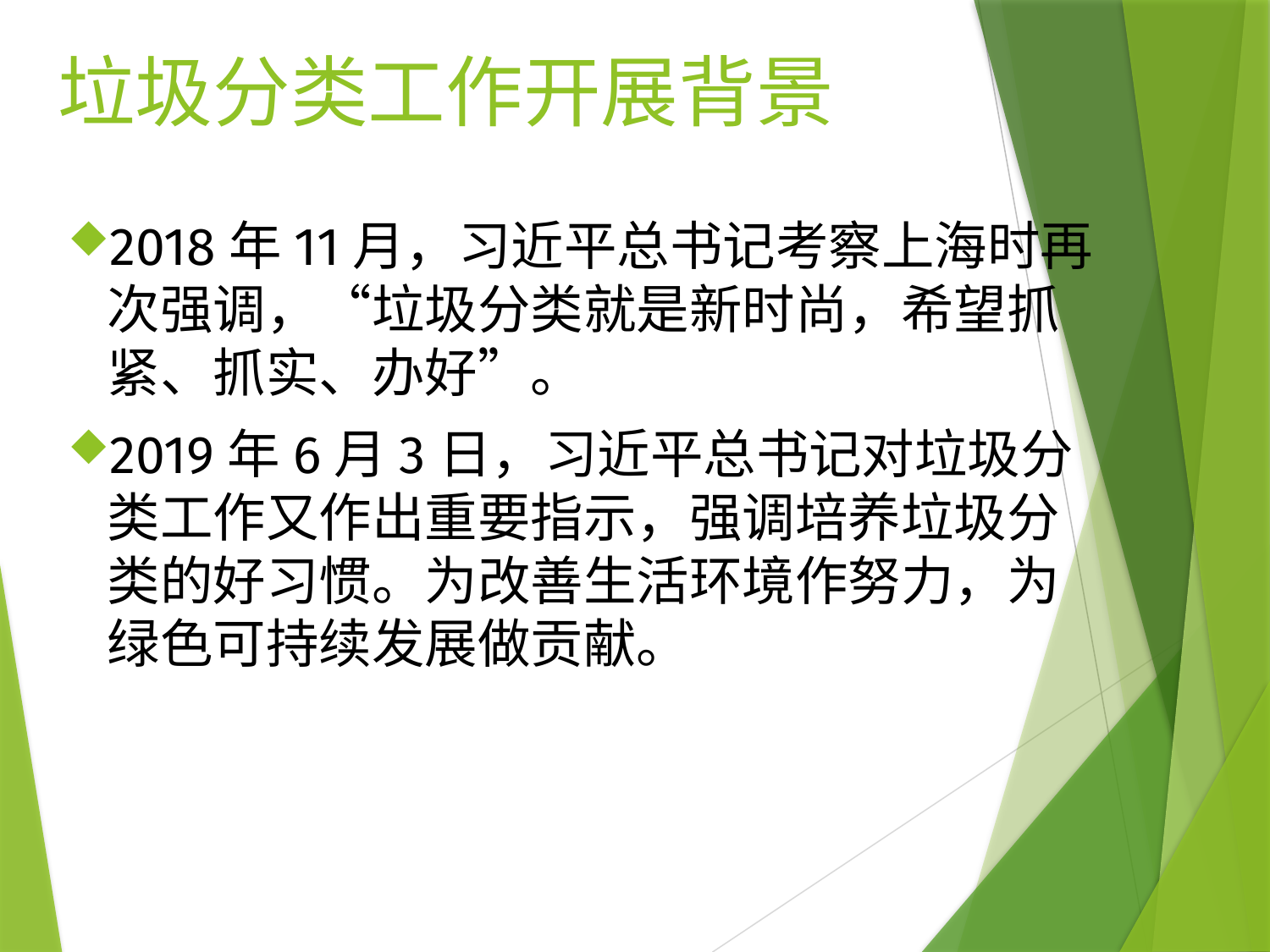

# 垃圾分类工作开展背景
2018年11月，习近平总书记考察上海时再次强调，“垃圾分类就是新时尚，希望抓紧、抓实、办好”。
2019年6月3日，习近平总书记对垃圾分类工作又作出重要指示，强调培养垃圾分类的好习惯。为改善生活环境作努力，为绿色可持续发展做贡献。